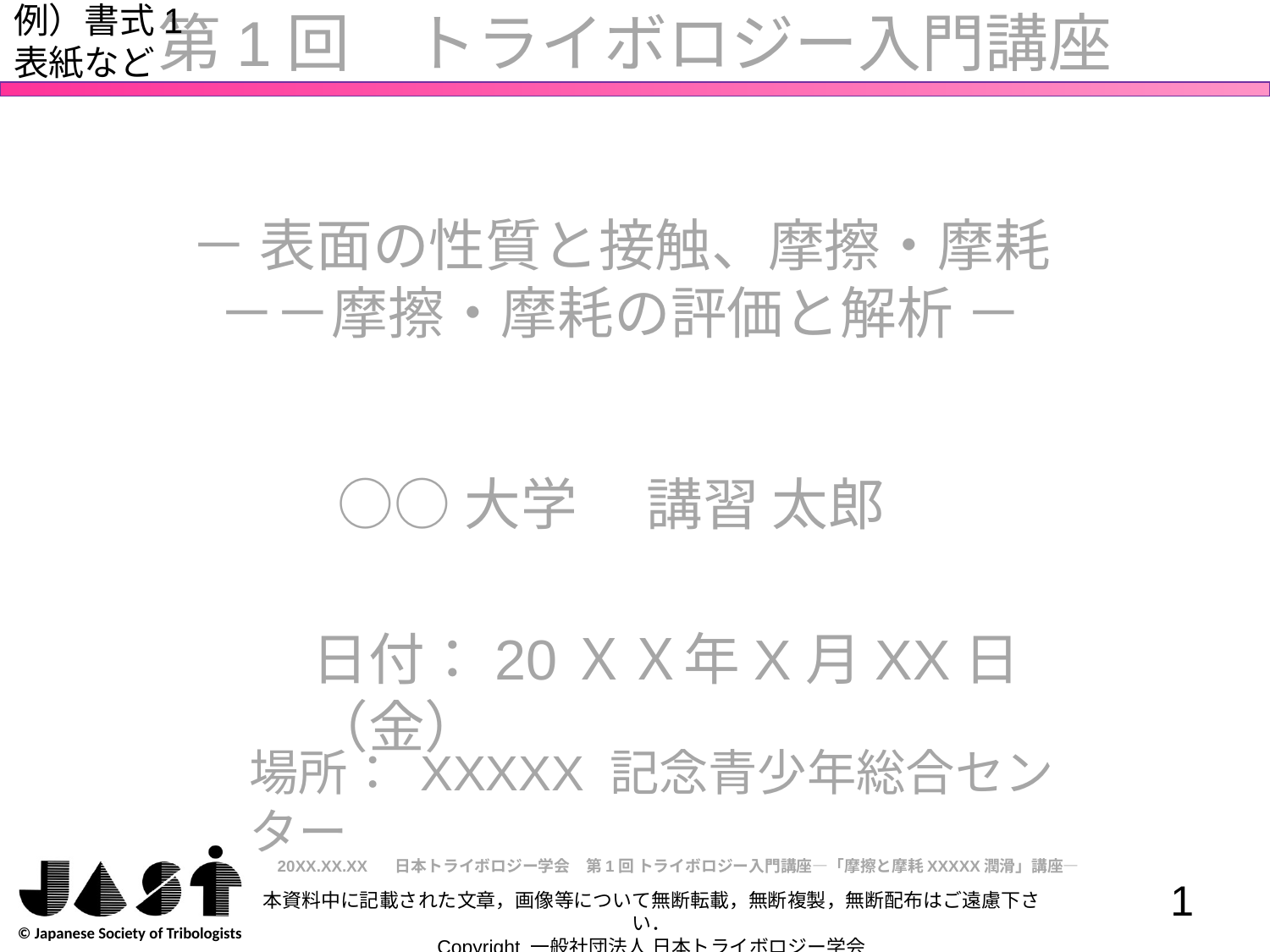

例）書式1
表紙など
# 第1回　トライボロジー入門講座
－ 表面の性質と接触、摩擦・摩耗－－摩擦・摩耗の評価と解析 －
○○大学 　講習 太郎
日付：20ＸＸ年X月XX日（金）
場所： XXXXX 記念青少年総合センター
20XX.XX.XX 　 日本トライボロジー学会　第1回 トライボロジー入門講座—「摩擦と摩耗XXXXX潤滑」講座—
1